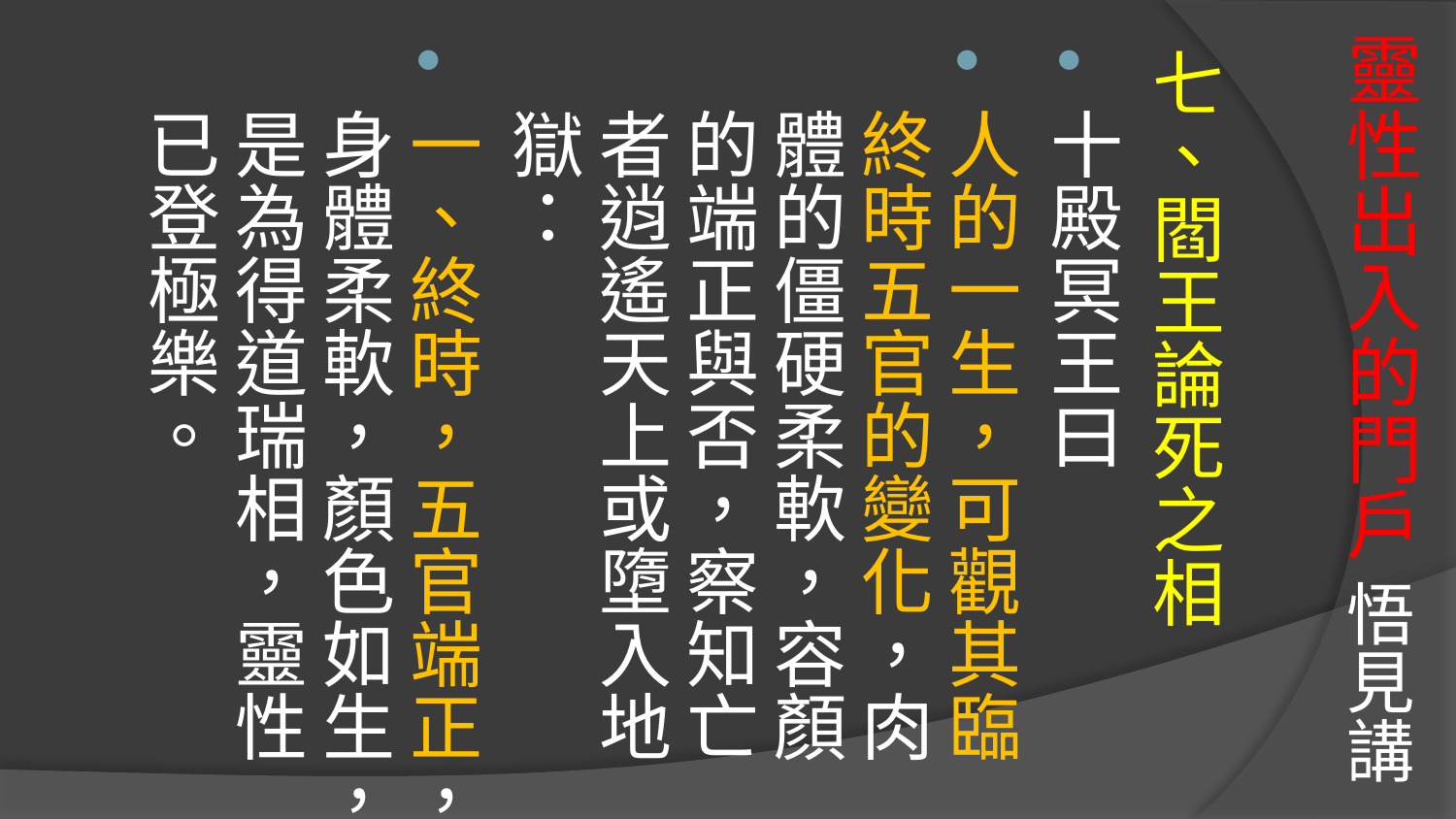

# 靈性出入的門戶 悟見講
七、閻王論死之相
十殿冥王曰
人的一生，可觀其臨終時五官的變化，肉體的僵硬柔軟，容顏的端正與否，察知亡者逍遙天上或墮入地獄：
一、終時，五官端正，身體柔軟，顏色如生，是為得道瑞相，靈性已登極樂。